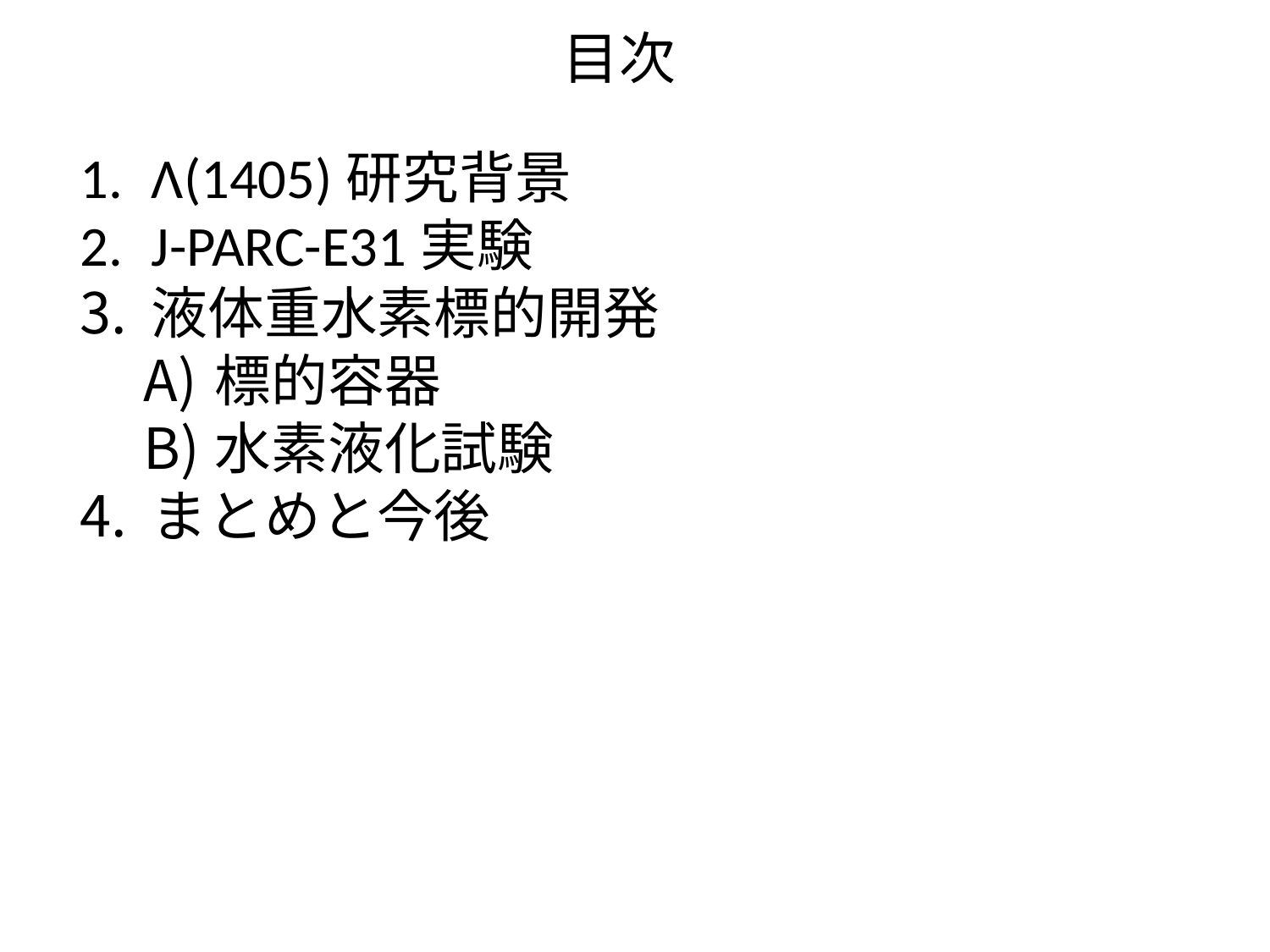

目次
Λ(1405)研究背景
J-PARC-E31実験
液体重水素標的開発
標的容器
水素液化試験
まとめと今後